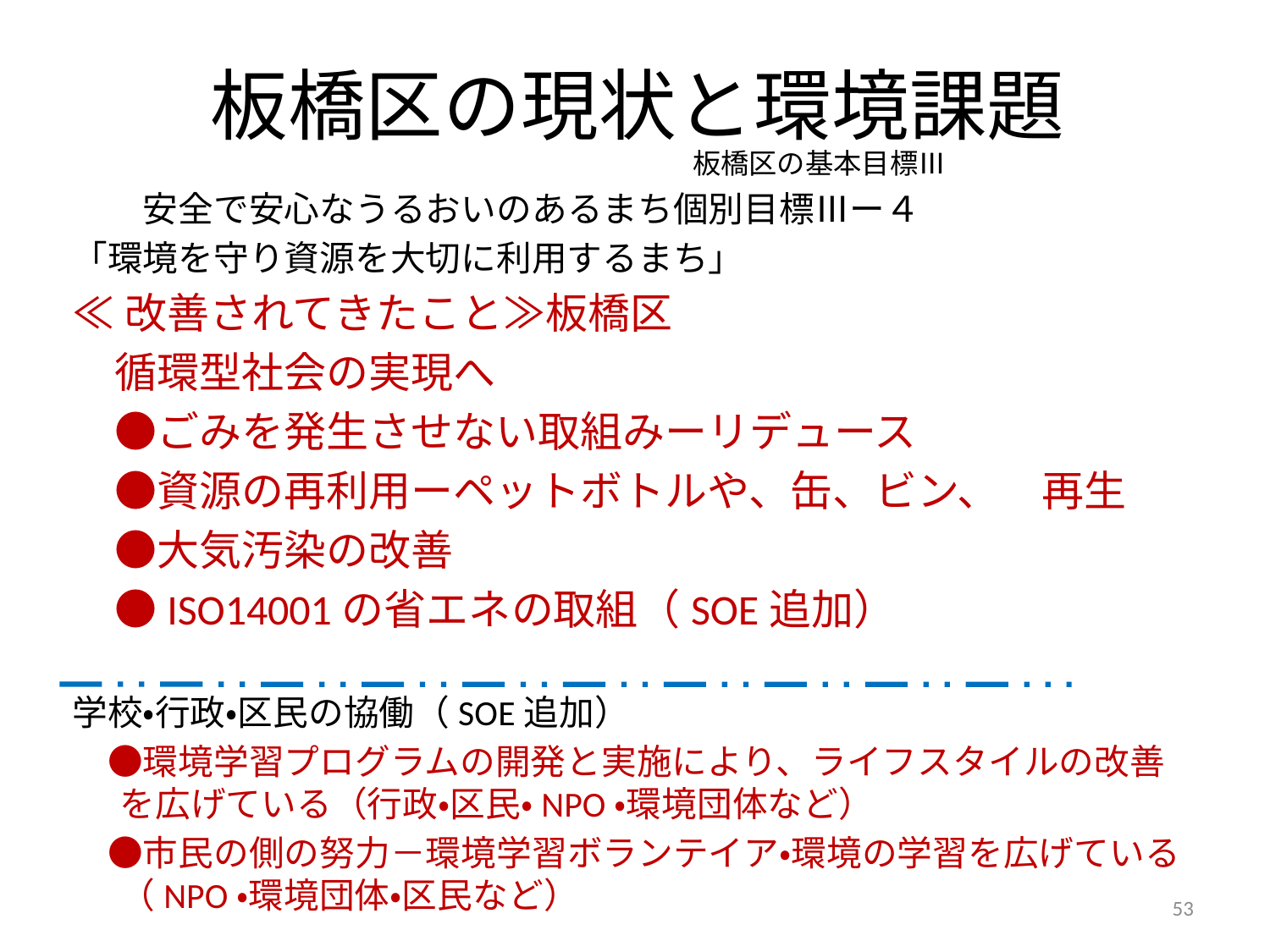

板橋区の基本目標Ⅲ
　　安全で安心なうるおいのあるまち個別目標Ⅲー４
「環境を守り資源を大切に利用するまち」
≪改善されてきたこと≫板橋区
　循環型社会の実現へ
　●ごみを発生させない取組みーリデュース
　●資源の再利用ーペットボトルや、缶、ビン、　再生
　●大気汚染の改善
　●ISO14001の省エネの取組（SOE追加）

学校・行政・区民の協働（SOE追加）
　●環境学習プログラムの開発と実施により、ライフスタイルの改善を広げている（行政・区民・NPO・環境団体など）
　●市民の側の努力－環境学習ボランテイア・環境の学習を広げている（NPO・環境団体・区民など）
# 板橋区の現状と環境課題
53